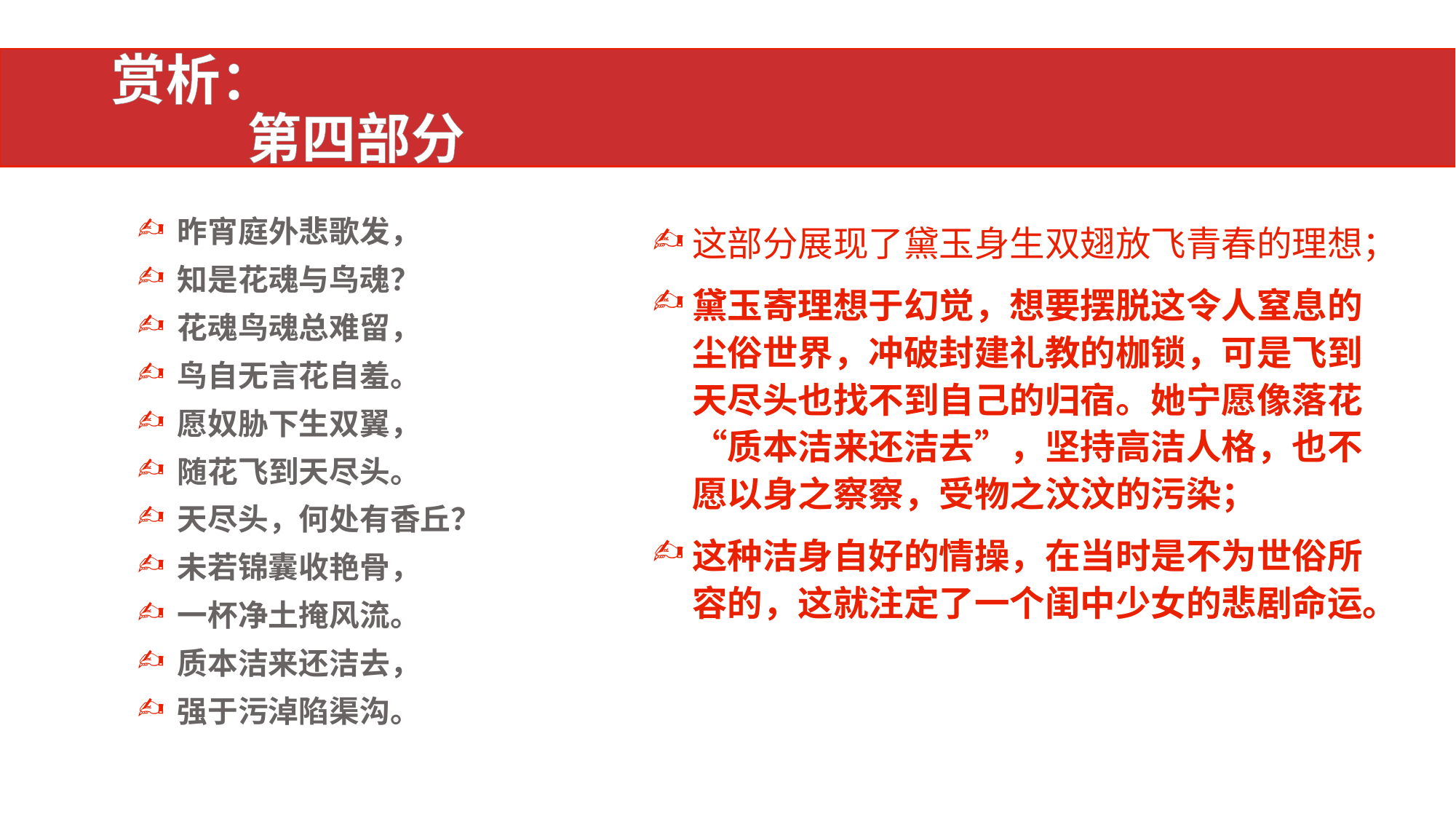

# 赏析： 第四部分
昨宵庭外悲歌发，
知是花魂与鸟魂？
花魂鸟魂总难留，
鸟自无言花自羞。
愿奴胁下生双翼，
随花飞到天尽头。
天尽头，何处有香丘？
未若锦囊收艳骨，
一杯净土掩风流。
质本洁来还洁去，
强于污淖陷渠沟。
这部分展现了黛玉身生双翅放飞青春的理想；
黛玉寄理想于幻觉，想要摆脱这令人窒息的尘俗世界，冲破封建礼教的枷锁，可是飞到天尽头也找不到自己的归宿。她宁愿像落花“质本洁来还洁去”，坚持高洁人格，也不愿以身之察察，受物之汶汶的污染；
这种洁身自好的情操，在当时是不为世俗所容的，这就注定了一个闺中少女的悲剧命运。